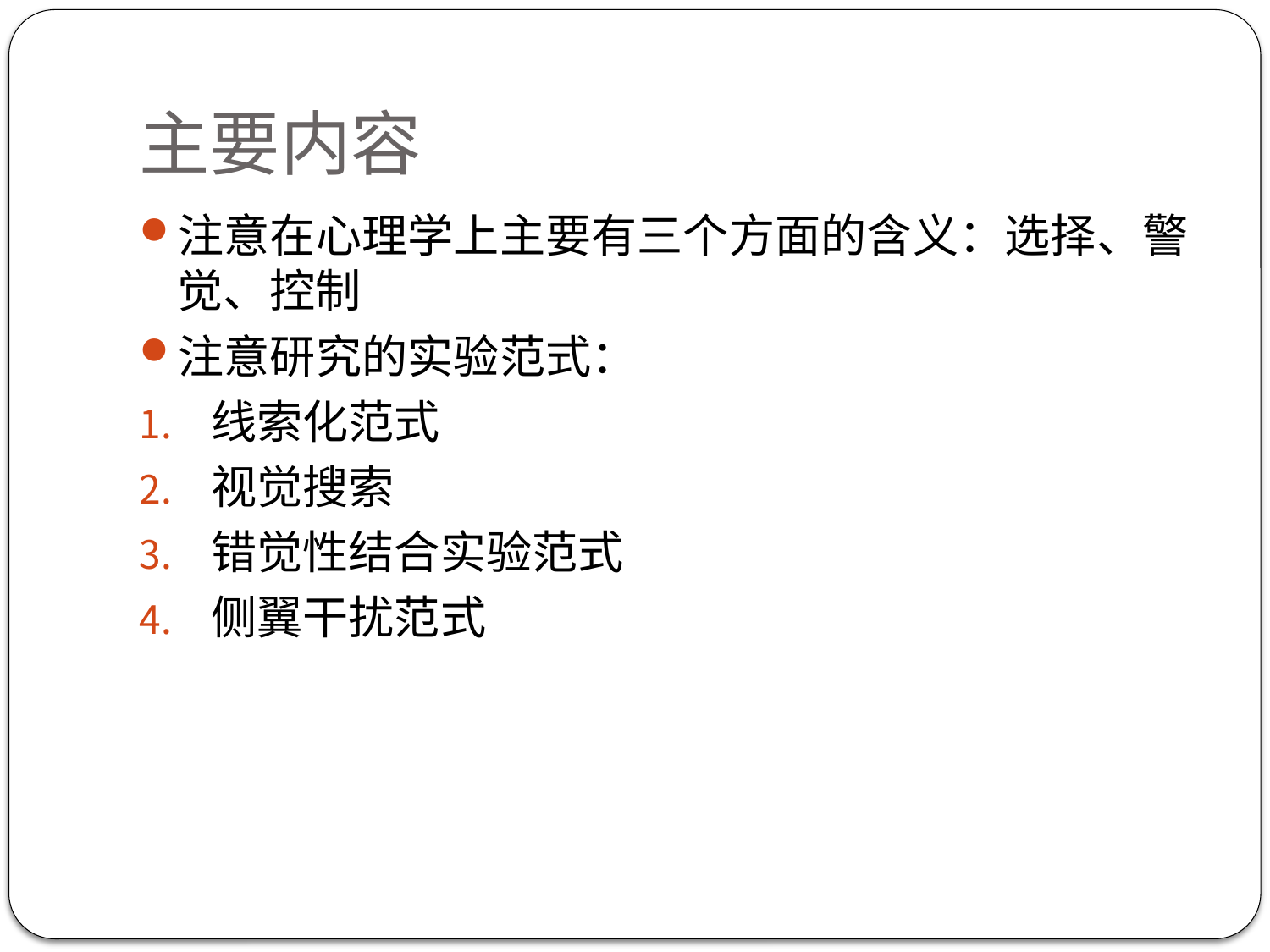

# 主要内容
注意在心理学上主要有三个方面的含义：选择、警觉、控制
注意研究的实验范式：
线索化范式
视觉搜索
错觉性结合实验范式
侧翼干扰范式